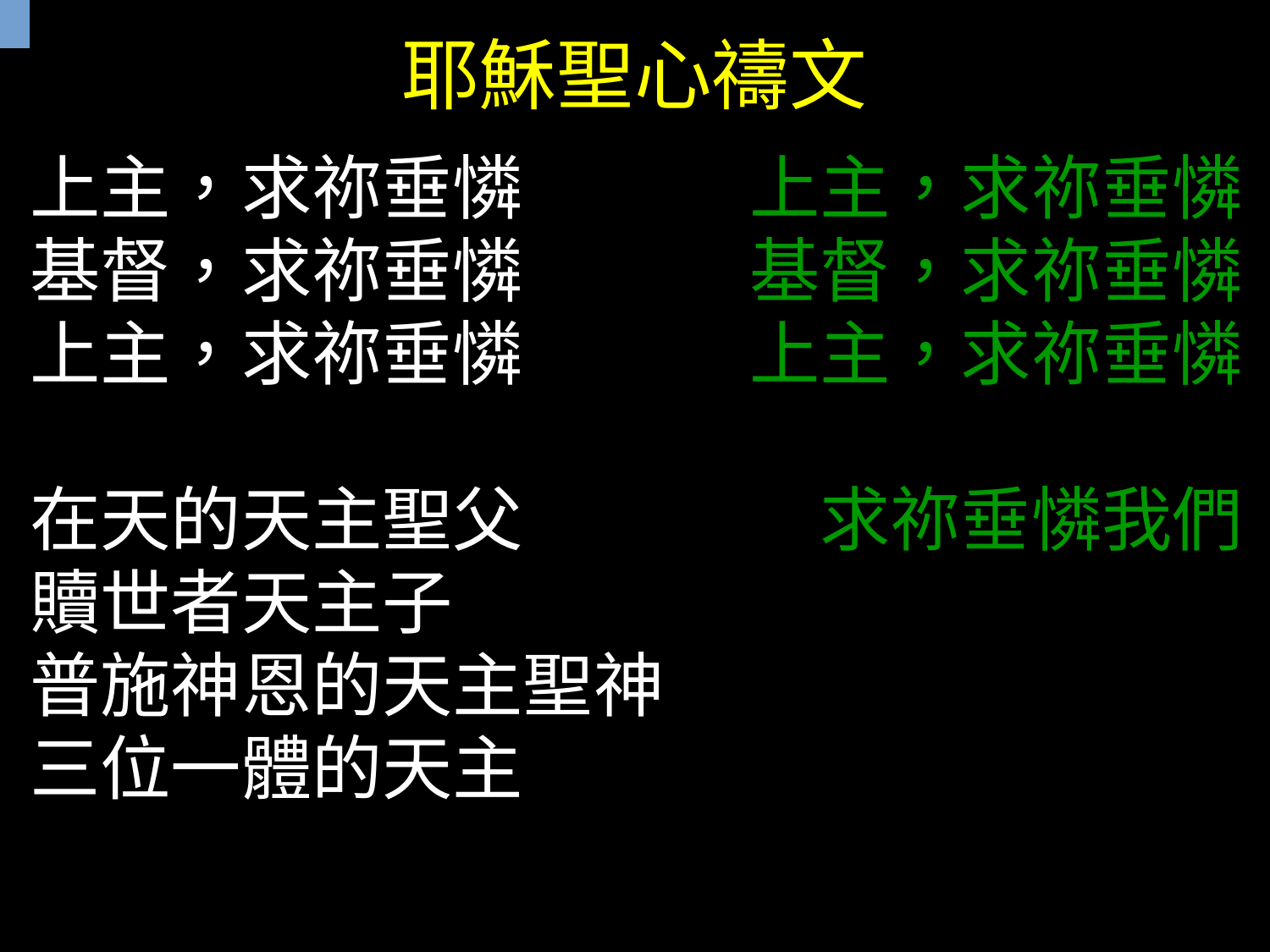

# 耶穌聖心禱文
上主，求祢垂憐
基督，求祢垂憐
上主，求祢垂憐

在天的天主聖父
贖世者天主子
普施神恩的天主聖神
三位一體的天主
上主，求祢垂憐
基督，求祢垂憐
上主，求祢垂憐

求祢垂憐我們
|  |
| --- |
|  |